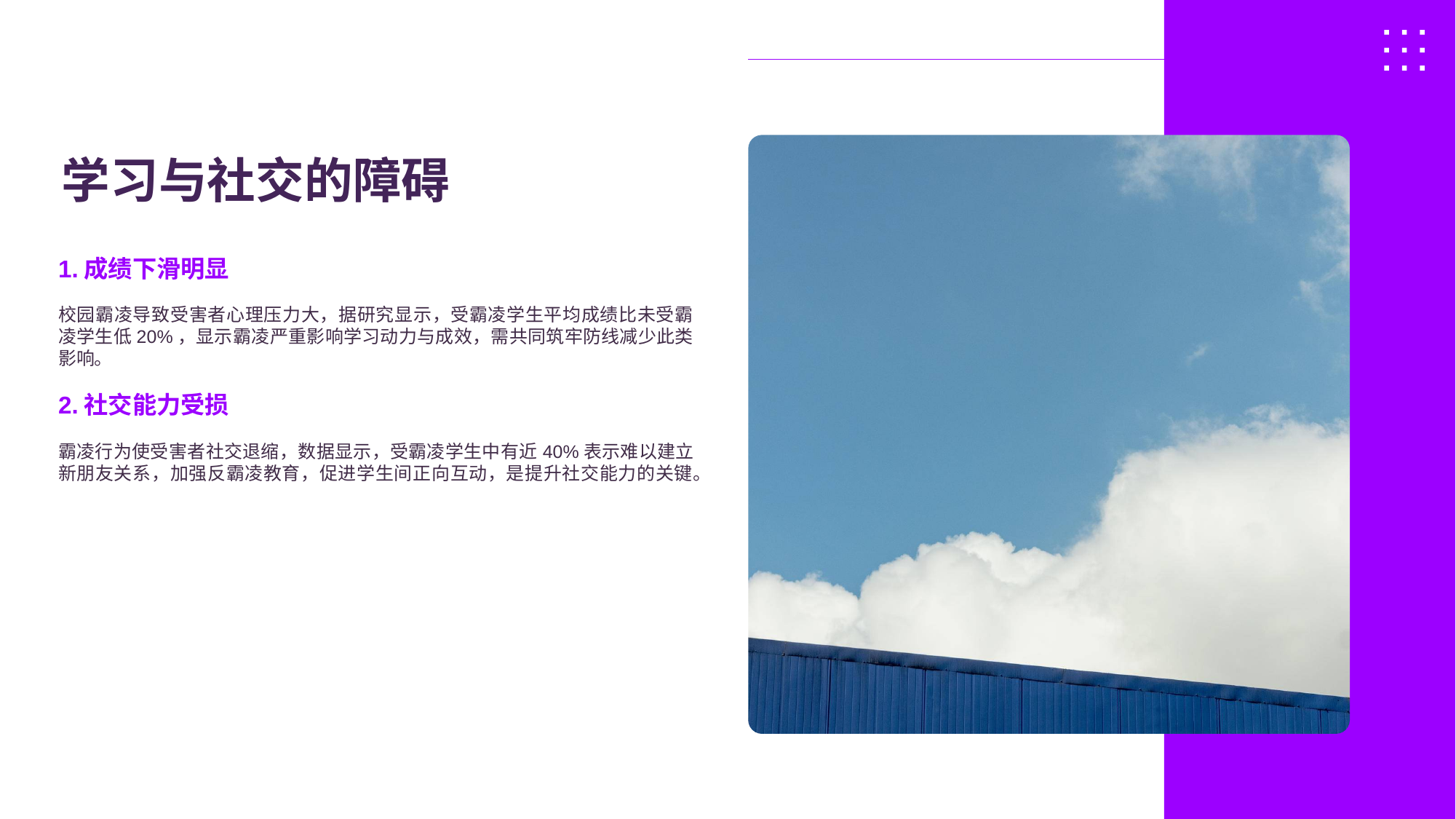

学习与社交的障碍

1.成绩下滑明显
校园霸凌导致受害者心理压力大，据研究显示，受霸凌学生平均成绩比未受霸凌学生低20%，显示霸凌严重影响学习动力与成效，需共同筑牢防线减少此类影响。
2.社交能力受损
霸凌行为使受害者社交退缩，数据显示，受霸凌学生中有近40%表示难以建立新朋友关系，加强反霸凌教育，促进学生间正向互动，是提升社交能力的关键。